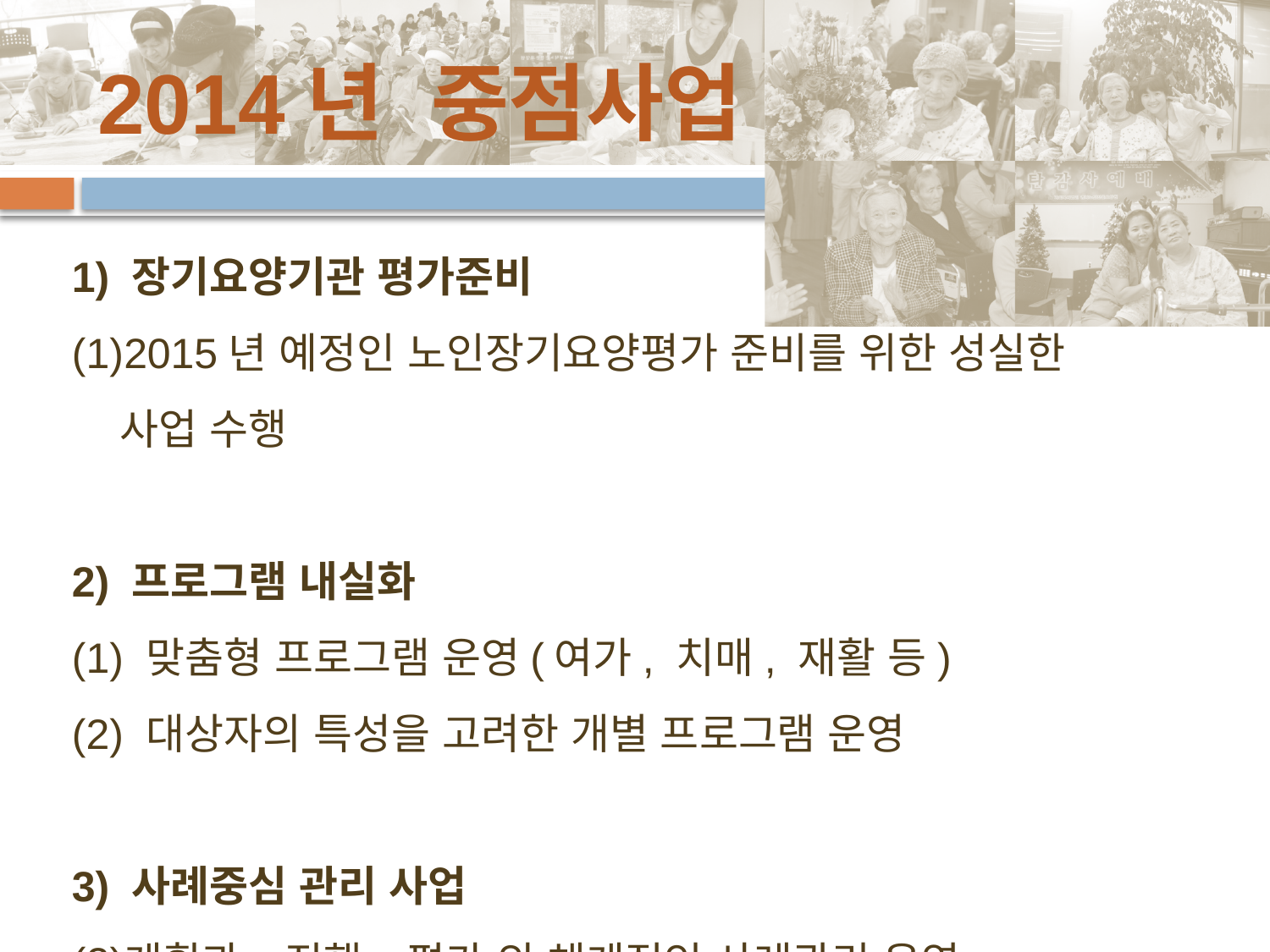

# 2014년  중점사업
1) 장기요양기관 평가준비
2015년 예정인 노인장기요양평가 준비를 위한 성실한 사업 수행

2) 프로그램 내실화
(1) 맞춤형 프로그램 운영(여가, 치매, 재활 등)
(2) 대상자의 특성을 고려한 개별 프로그램 운영

3) 사례중심 관리 사업
계획과, 진행, 평가 의 체계적인 사례관리 운영